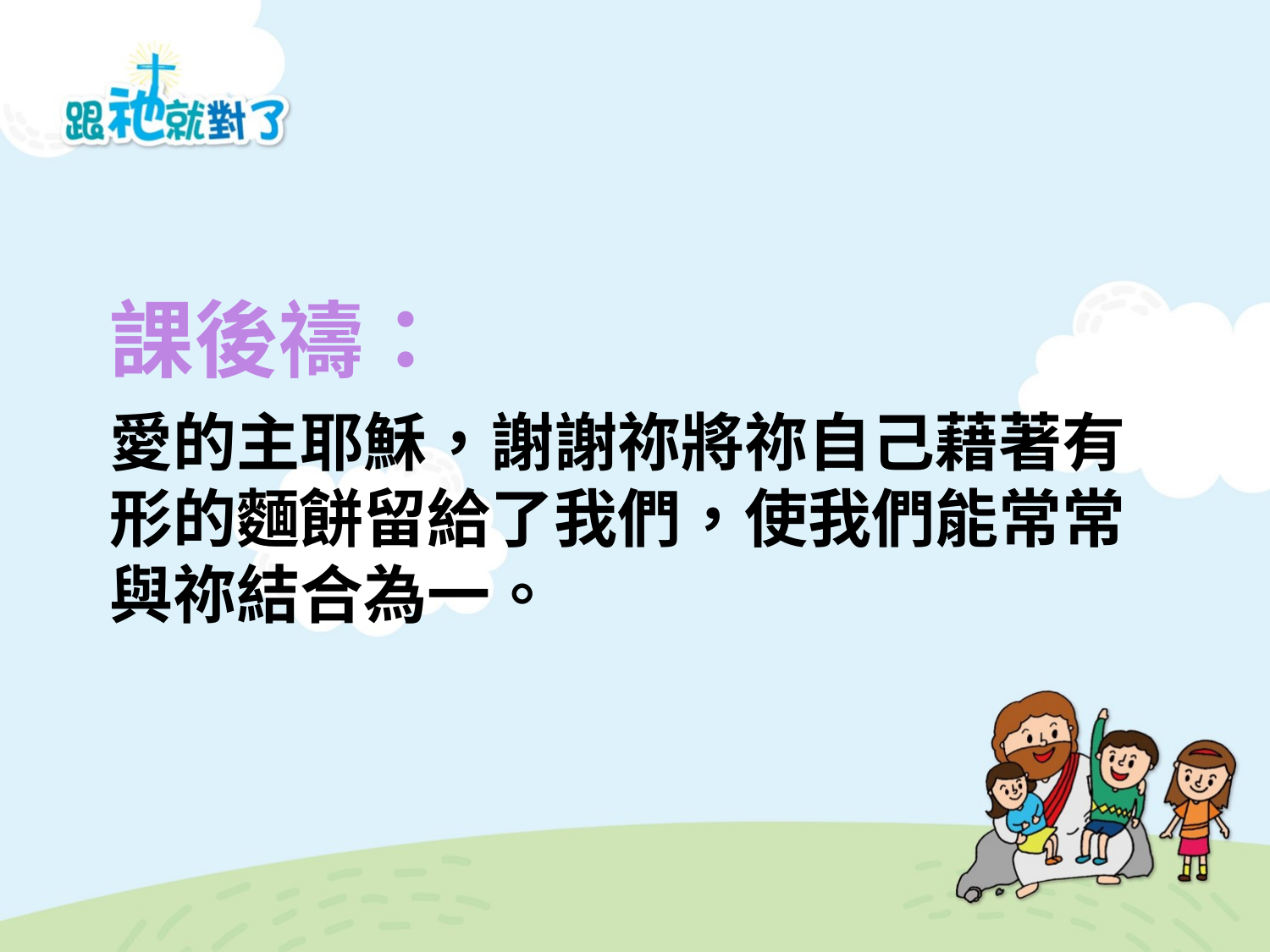

課後禱：
愛的主耶穌，謝謝祢將祢自己藉著有形的麵餅留給了我們，使我們能常常與祢結合為一。